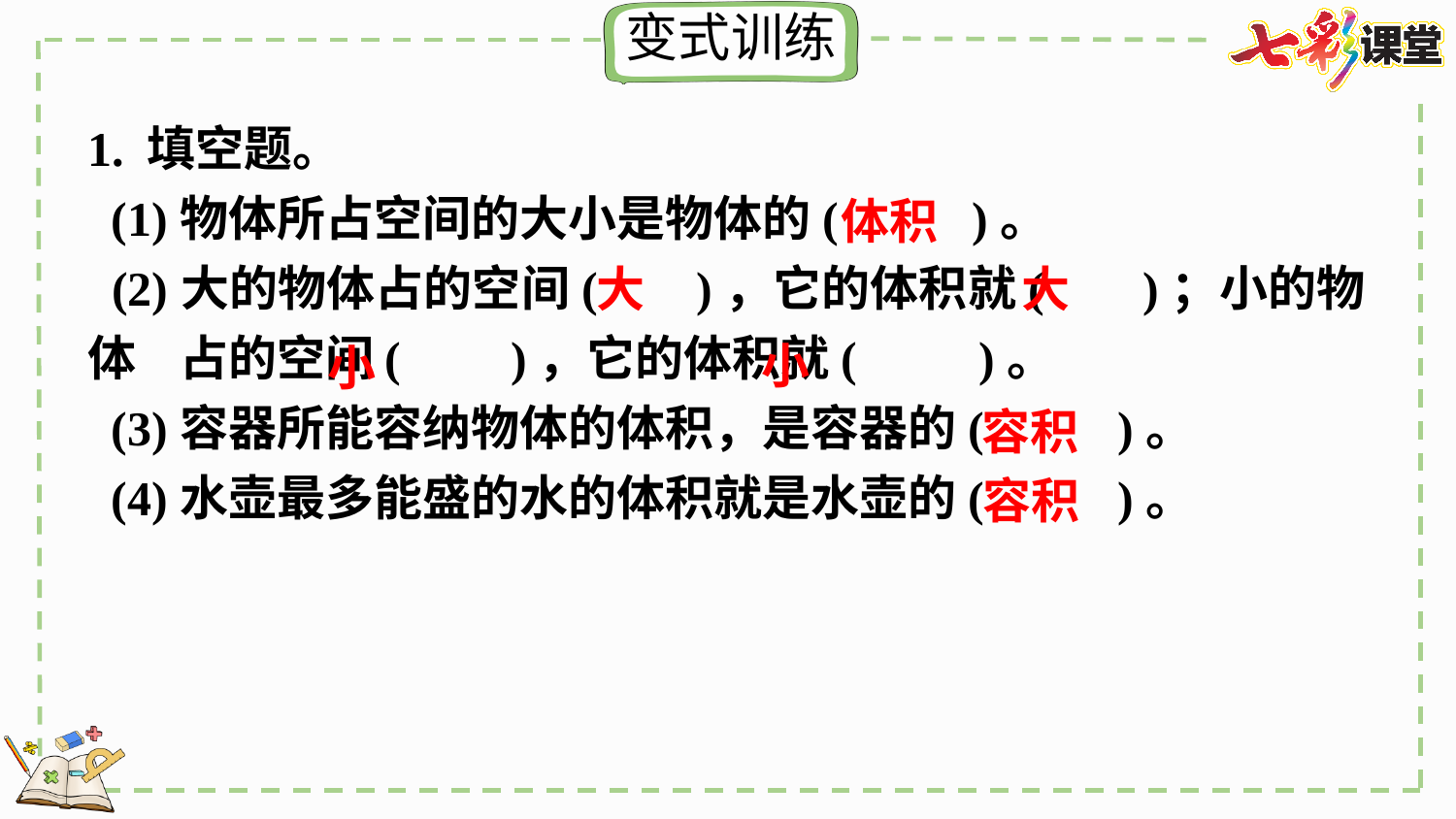

1. 填空题。
  (1)物体所占空间的大小是物体的(           )。
  (2)大的物体占的空间(        )，它的体积就(        )；小的物体    占的空间(         )，它的体积就(          )。
  (3)容器所能容纳物体的体积，是容器的(           )。
  (4)水壶最多能盛的水的体积就是水壶的(           )。
体积
大
大
小
小
容积
容积